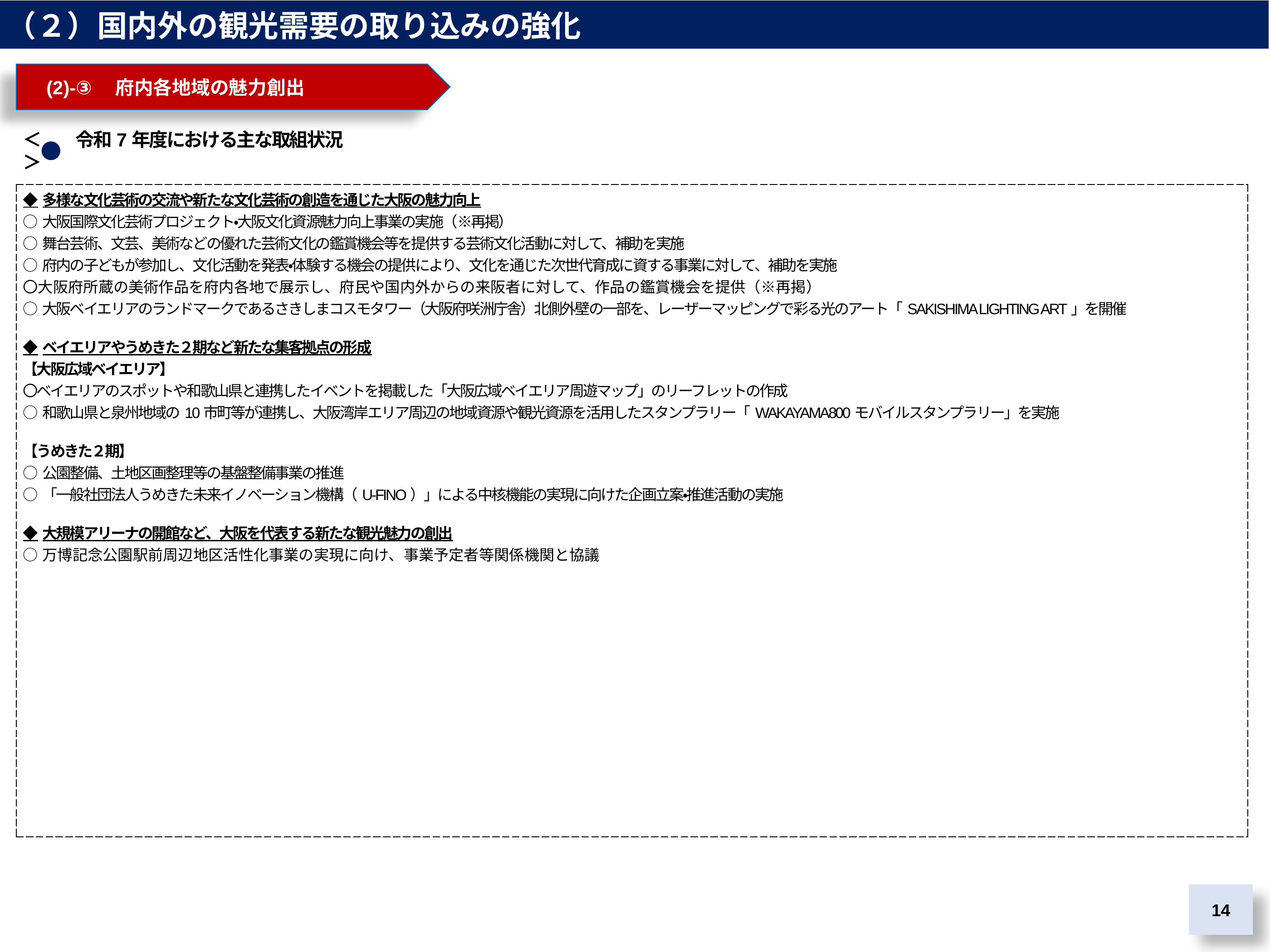

（２）国内外の観光需要の取り込みの強化
　(2)-③　府内各地域の魅力創出
＜　　令和7年度における主な取組状況＞

| ◆多様な文化芸術の交流や新たな文化芸術の創造を通じた大阪の魅力向上 ○大阪国際文化芸術プロジェクト・大阪文化資源魅力向上事業の実施（※再掲） ○舞台芸術、文芸、美術などの優れた芸術文化の鑑賞機会等を提供する芸術文化活動に対して、補助を実施 ○府内の子どもが参加し、文化活動を発表・体験する機会の提供により、文化を通じた次世代育成に資する事業に対して、補助を実施 〇大阪府所蔵の美術作品を府内各地で展示し、府民や国内外からの来阪者に対して、作品の鑑賞機会を提供（※再掲） ○大阪ベイエリアのランドマークであるさきしまコスモタワー（大阪府咲洲庁舎）北側外壁の一部を、レーザーマッピングで彩る光のアート「SAKISHIMA LIGHTING ART」を開催 ◆ベイエリアやうめきた２期など新たな集客拠点の形成 【大阪広域ベイエリア】 〇ベイエリアのスポットや和歌山県と連携したイベントを掲載した「大阪広域ベイエリア周遊マップ」のリーフレットの作成 ○和歌山県と泉州地域の10市町等が連携し、大阪湾岸エリア周辺の地域資源や観光資源を活用したスタンプラリー「WAKAYAMA800モバイルスタンプラリー」を実施 【うめきた２期】 ○公園整備、土地区画整理等の基盤整備事業の推進 ○「一般社団法人うめきた未来イノベーション機構（U-FINO）」による中核機能の実現に向けた企画立案・推進活動の実施 ◆大規模アリーナの開館など、大阪を代表する新たな観光魅力の創出 ○万博記念公園駅前周辺地区活性化事業の実現に向け、事業予定者等関係機関と協議 |
| --- |
14